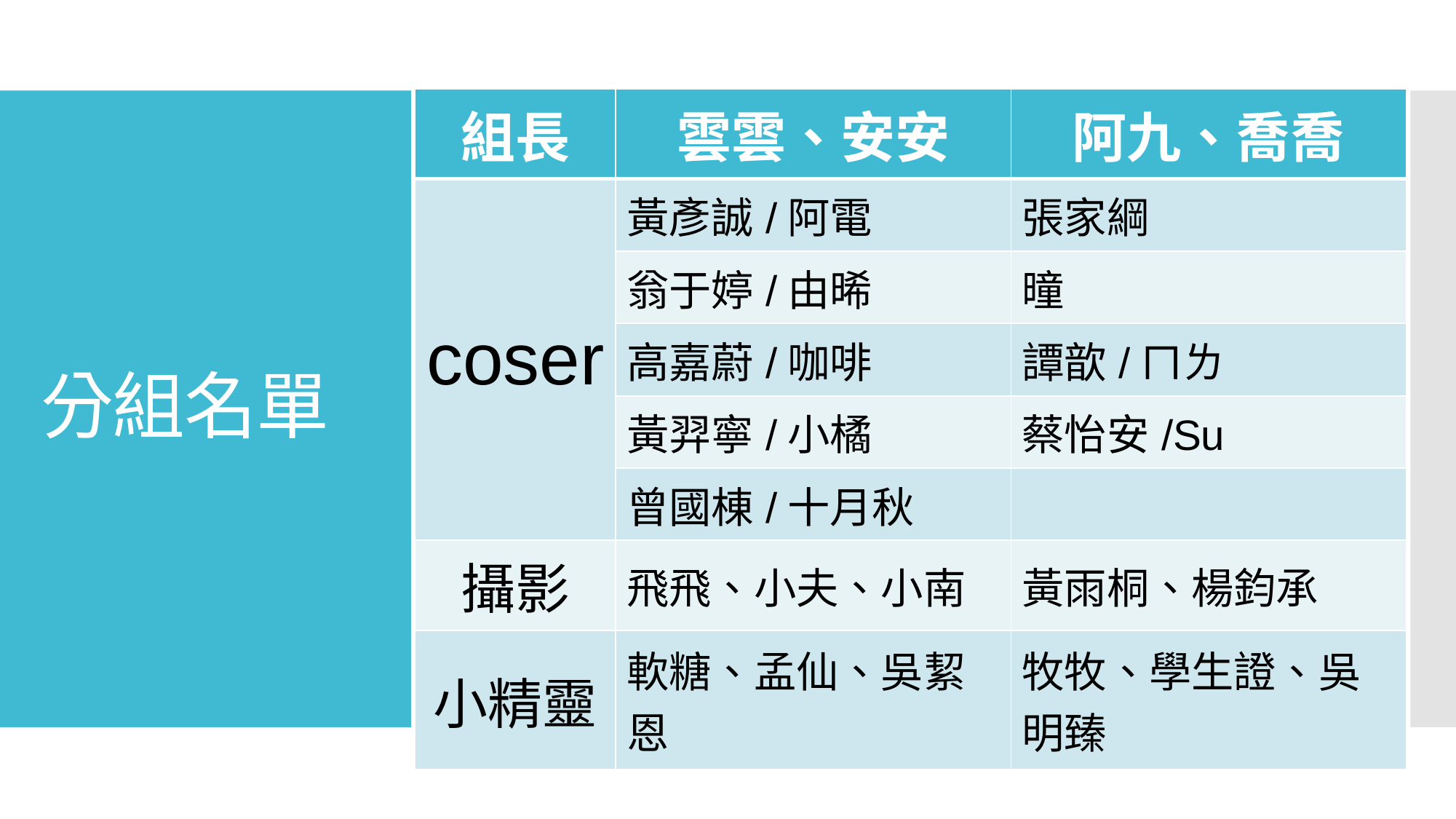

| 組長 | 雲雲、安安 | 阿九、喬喬 |
| --- | --- | --- |
| coser | 黃彥誠/阿電 | 張家綱 |
|  | 翁于婷/由晞 | 曈 |
|  | 高嘉蔚/咖啡 | 譚歆/ㄇㄌ |
|  | 黃羿寧/小橘 | 蔡怡安/Su |
|  | 曾國棟/十月秋 |  |
| 攝影 | 飛飛、小夫、小南 | 黃雨桐、楊鈞承 |
| 小精靈 | 軟糖、孟仙、吳絜恩 | 牧牧、學生證、吳明臻 |
# 分組名單